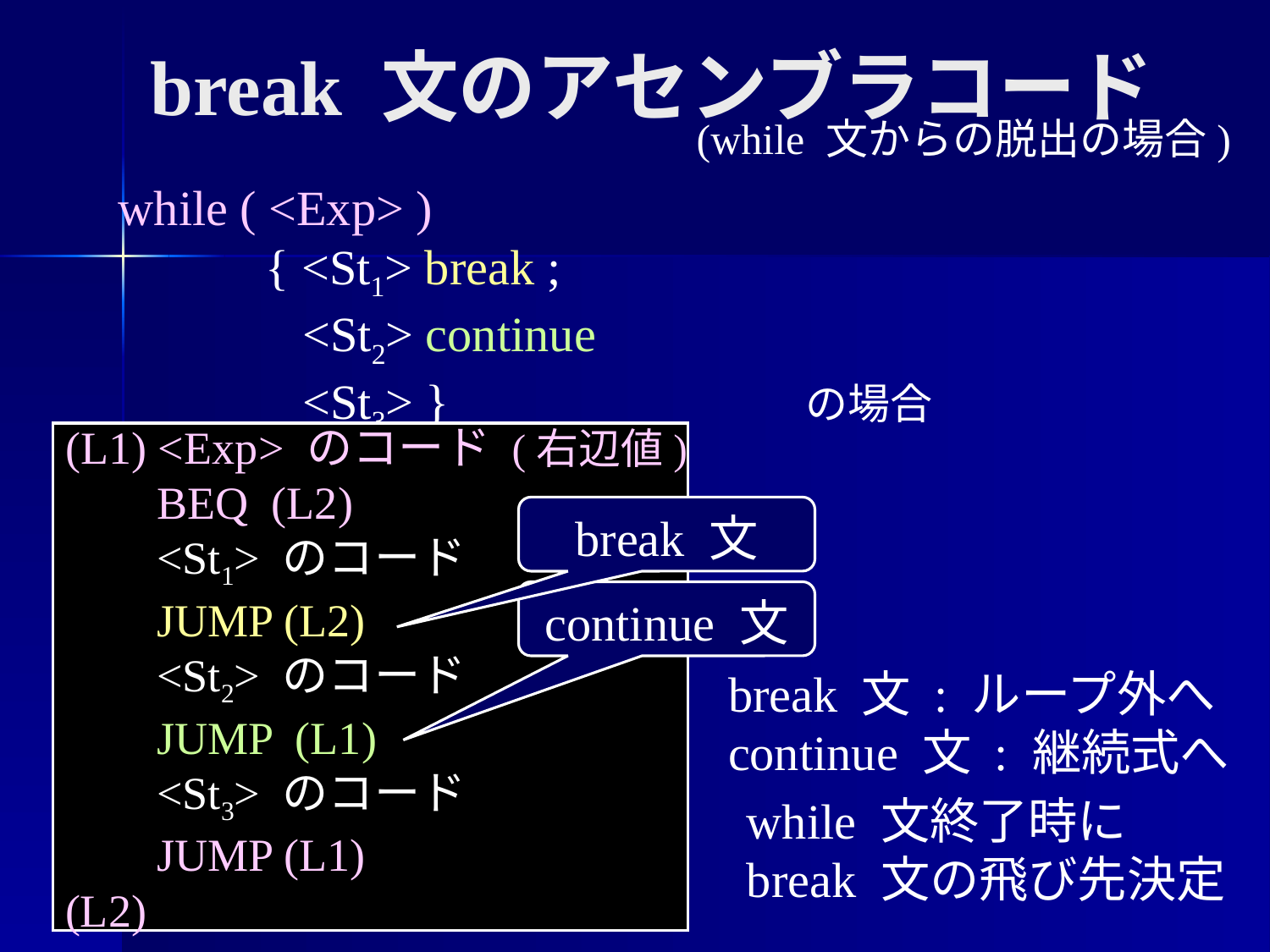

break 文のアセンブラコード
(while 文からの脱出の場合)
while ( <Exp> )
            { <St1> break ;
               <St2> continue
               <St3> }                            の場合
(L1) <Exp> のコード (右辺値)
        BEQ  (L2)
        <St1> のコード
        JUMP (L2)
        <St2> のコード
        JUMP  (L1)
        <St3> のコード
        JUMP (L1)
(L2)
break 文
continue 文
break 文 : ループ外へ
continue 文 : 継続式へ
while 文終了時に
break 文の飛び先決定